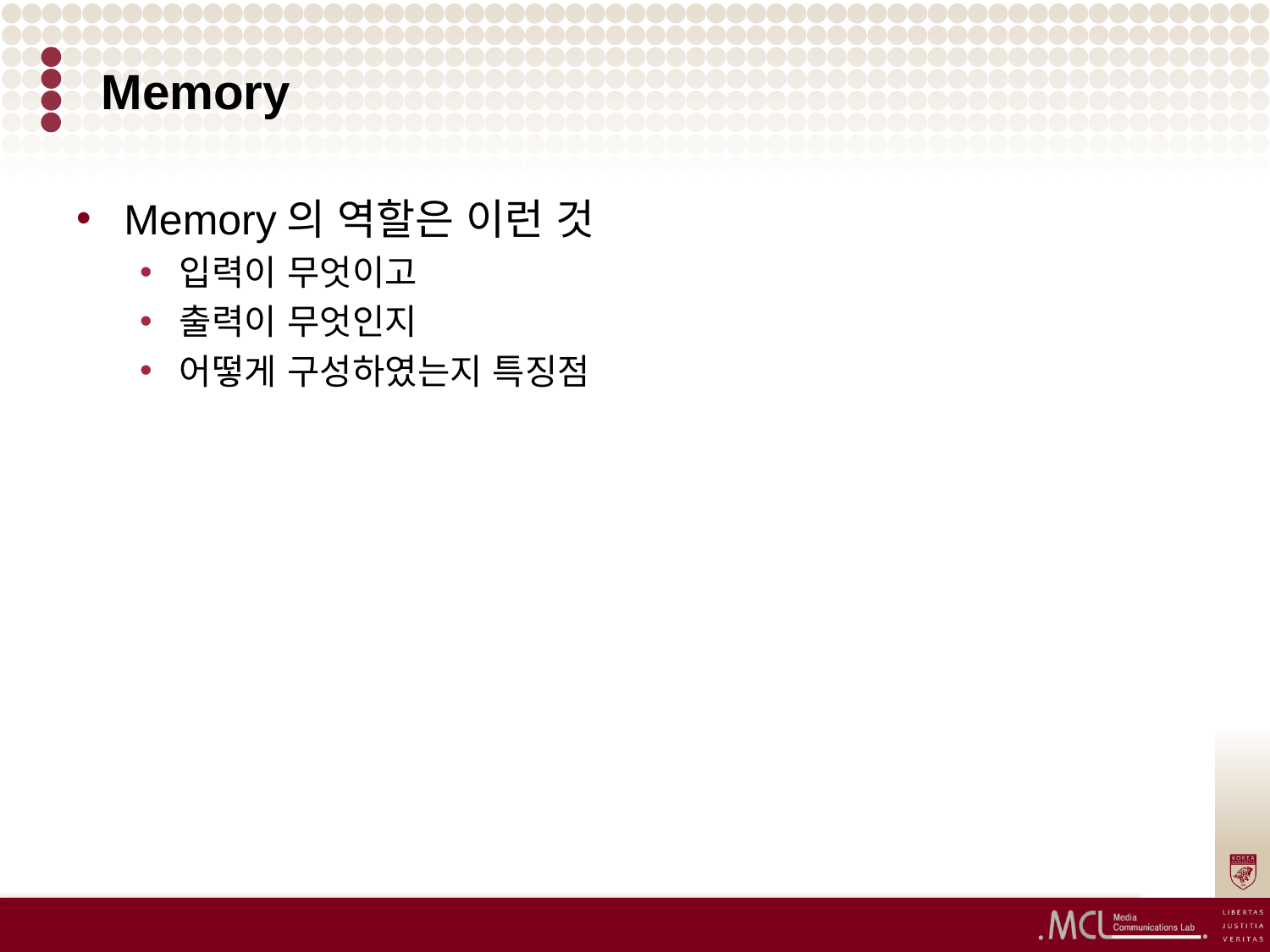

# Memory
Memory의 역할은 이런 것
입력이 무엇이고
출력이 무엇인지
어떻게 구성하였는지 특징점